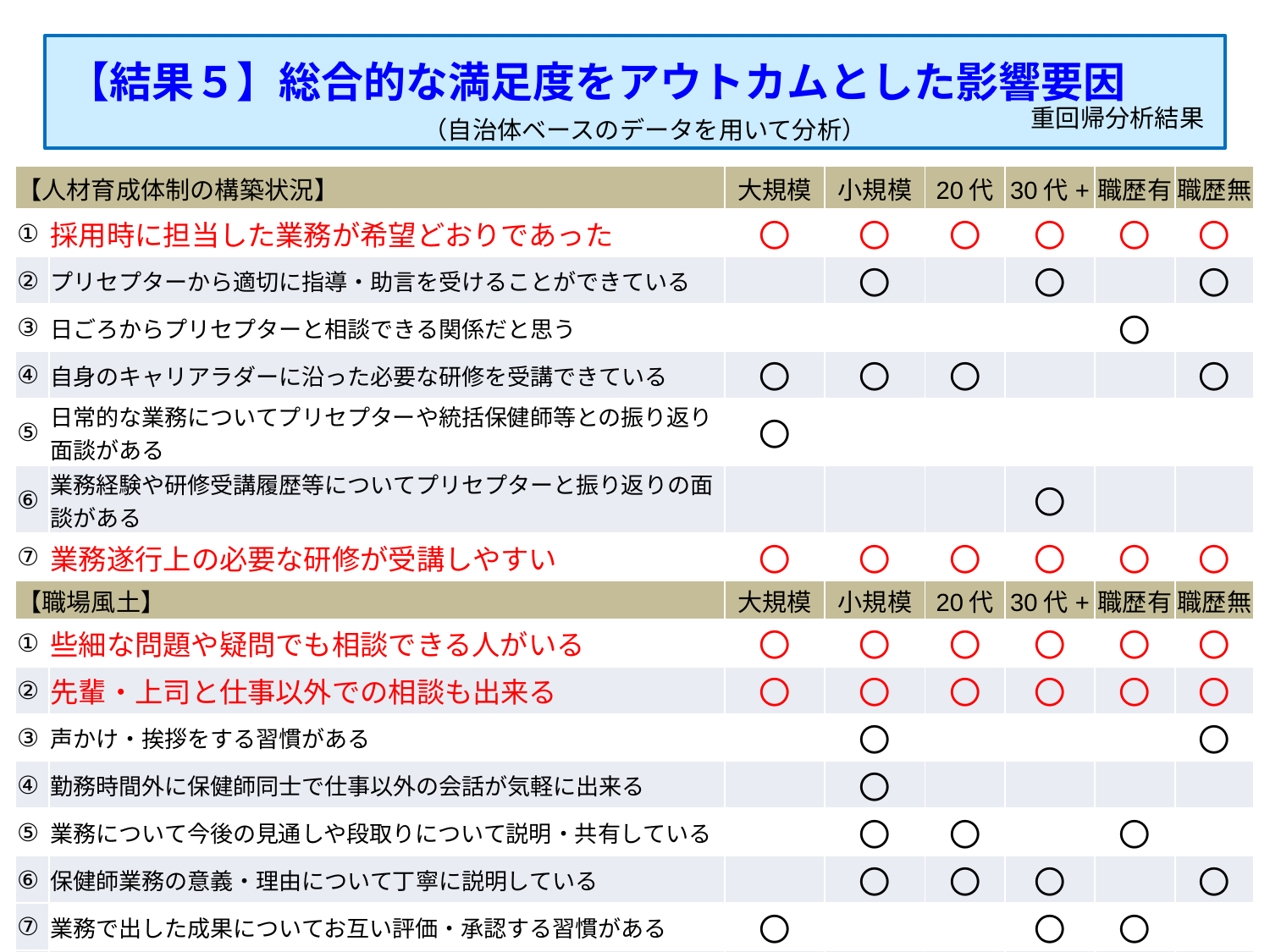

【結果５】総合的な満足度をアウトカムとした影響要因

重回帰分析結果
　（自治体ベースのデータを用いて分析）
| 【人材育成体制の構築状況】 |  | 大規模 | 小規模 | 20代 | 30代+ | 職歴有 | 職歴無 |
| --- | --- | --- | --- | --- | --- | --- | --- |
| ① | 採用時に担当した業務が希望どおりであった | 〇 | 〇 | 〇 | 〇 | 〇 | 〇 |
| ② | プリセプターから適切に指導・助言を受けることができている |  | 〇 |  | 〇 |  | 〇 |
| ③ | 日ごろからプリセプターと相談できる関係だと思う |  |  |  |  | 〇 |  |
| ④ | 自身のキャリアラダーに沿った必要な研修を受講できている | 〇 | 〇 | 〇 |  |  | 〇 |
| ⑤ | 日常的な業務についてプリセプターや統括保健師等との振り返り面談がある | 〇 |  |  |  |  |  |
| ⑥ | 業務経験や研修受講履歴等についてプリセプターと振り返りの面談がある |  |  |  | 〇 |  |  |
| ⑦ | 業務遂行上の必要な研修が受講しやすい | 〇 | 〇 | 〇 | 〇 | 〇 | 〇 |
| 【職場風土】 |  | 大規模 | 小規模 | 20代 | 30代+ | 職歴有 | 職歴無 |
| ① | 些細な問題や疑問でも相談できる人がいる | 〇 | 〇 | 〇 | 〇 | 〇 | 〇 |
| ② | 先輩・上司と仕事以外での相談も出来る | 〇 | 〇 | 〇 | 〇 | 〇 | 〇 |
| ③ | 声かけ・挨拶をする習慣がある |  | 〇 |  |  |  | 〇 |
| ④ | 勤務時間外に保健師同士で仕事以外の会話が気軽に出来る |  | 〇 |  |  |  |  |
| ⑤ | 業務について今後の見通しや段取りについて説明・共有している |  | 〇 | 〇 |  | 〇 |  |
| ⑥ | 保健師業務の意義・理由について丁寧に説明している |  | 〇 | 〇 | 〇 |  | 〇 |
| ⑦ | 業務で出した成果についてお互い評価・承認する習慣がある | 〇 |  |  | 〇 | 〇 |  |
| ⑧ | 保健師能力が高まることに対する評価・承認する習慣がある |  | 〇 | 〇 |  | 〇 | 〇 |